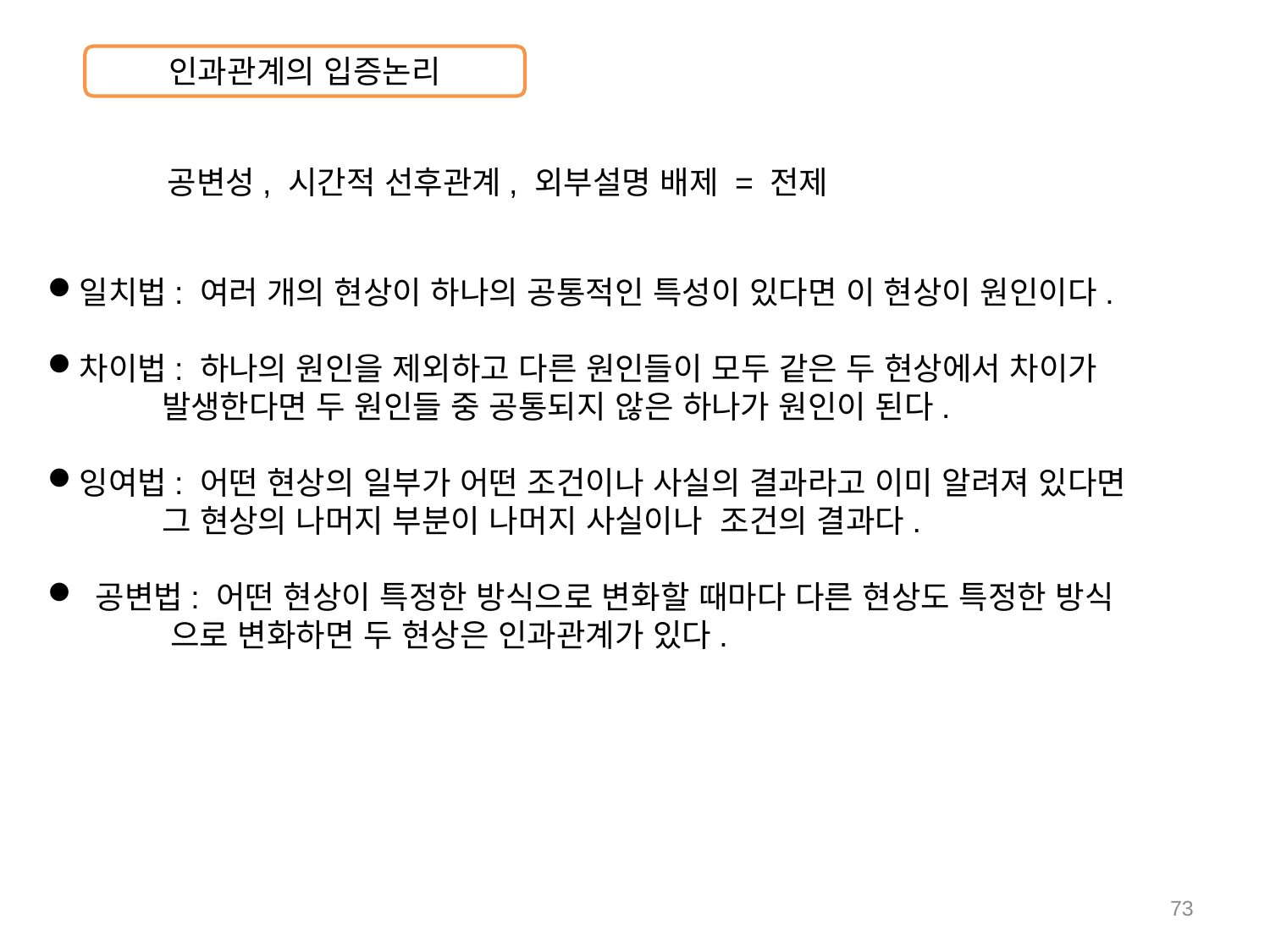

인과관계의 입증논리
공변성, 시간적 선후관계, 외부설명 배제 = 전제
일치법: 여러 개의 현상이 하나의 공통적인 특성이 있다면 이 현상이 원인이다.

차이법: 하나의 원인을 제외하고 다른 원인들이 모두 같은 두 현상에서 차이가
            발생한다면 두 원인들 중 공통되지 않은 하나가 원인이 된다.

잉여법: 어떤 현상의 일부가 어떤 조건이나 사실의 결과라고 이미 알려져 있다면
            그 현상의 나머지 부분이 나머지 사실이나  조건의 결과다.

 공변법: 어떤 현상이 특정한 방식으로 변화할 때마다 다른 현상도 특정한 방식
             으로 변화하면 두 현상은 인과관계가 있다.
73